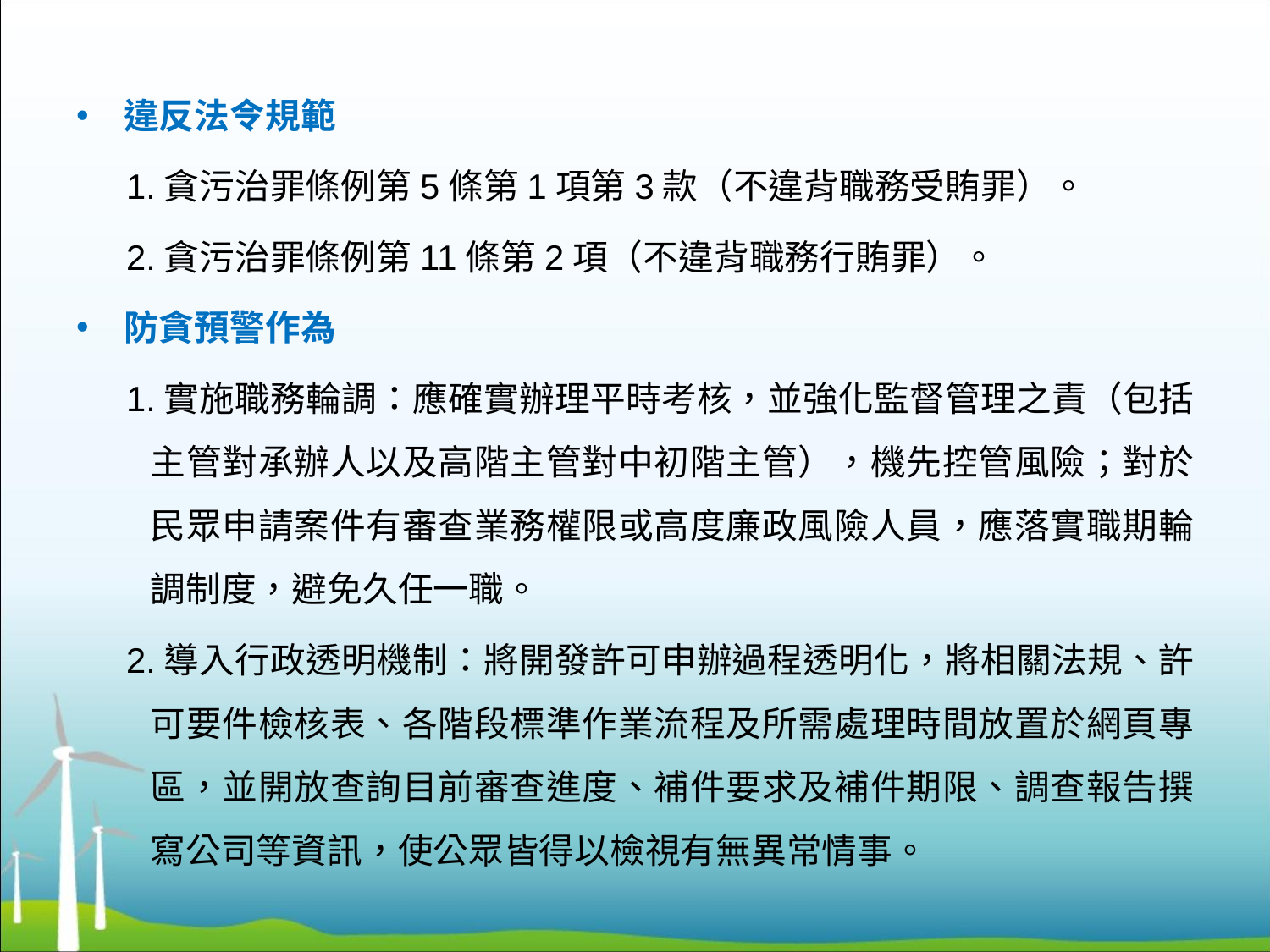

違反法令規範
1.貪污治罪條例第5條第1項第3款（不違背職務受賄罪）。
2.貪污治罪條例第11條第2項（不違背職務行賄罪）。
防貪預警作為
1.實施職務輪調：應確實辦理平時考核，並強化監督管理之責（包括主管對承辦人以及高階主管對中初階主管），機先控管風險；對於民眾申請案件有審查業務權限或高度廉政風險人員，應落實職期輪調制度，避免久任一職。
2.導入行政透明機制：將開發許可申辦過程透明化，將相關法規、許可要件檢核表、各階段標準作業流程及所需處理時間放置於網頁專區，並開放查詢目前審查進度、補件要求及補件期限、調查報告撰寫公司等資訊，使公眾皆得以檢視有無異常情事。